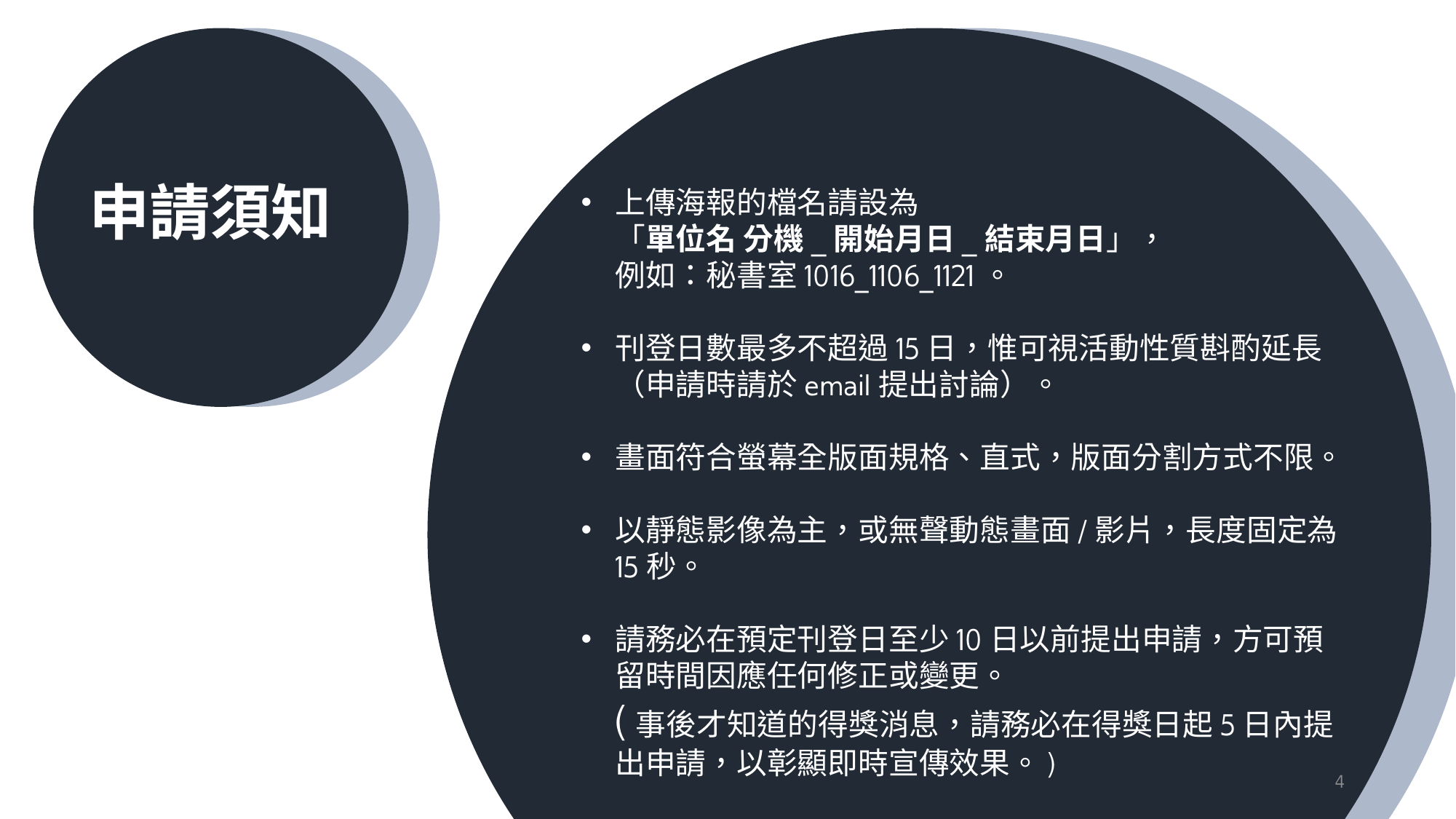

申請須知
上傳海報的檔名請設為
「單位名 分機_開始月日_結束月日」，
例如：秘書室1016_1106_1121。

刊登日數最多不超過15日，惟可視活動性質斟酌延長（申請時請於email提出討論）。

畫面符合螢幕全版面規格、直式，版面分割方式不限。

以靜態影像為主，或無聲動態畫面/影片，長度固定為15秒。

請務必在預定刊登日至少10日以前提出申請，方可預留時間因應任何修正或變更。
(事後才知道的得獎消息，請務必在得獎日起5日內提出申請，以彰顯即時宣傳效果。)
4